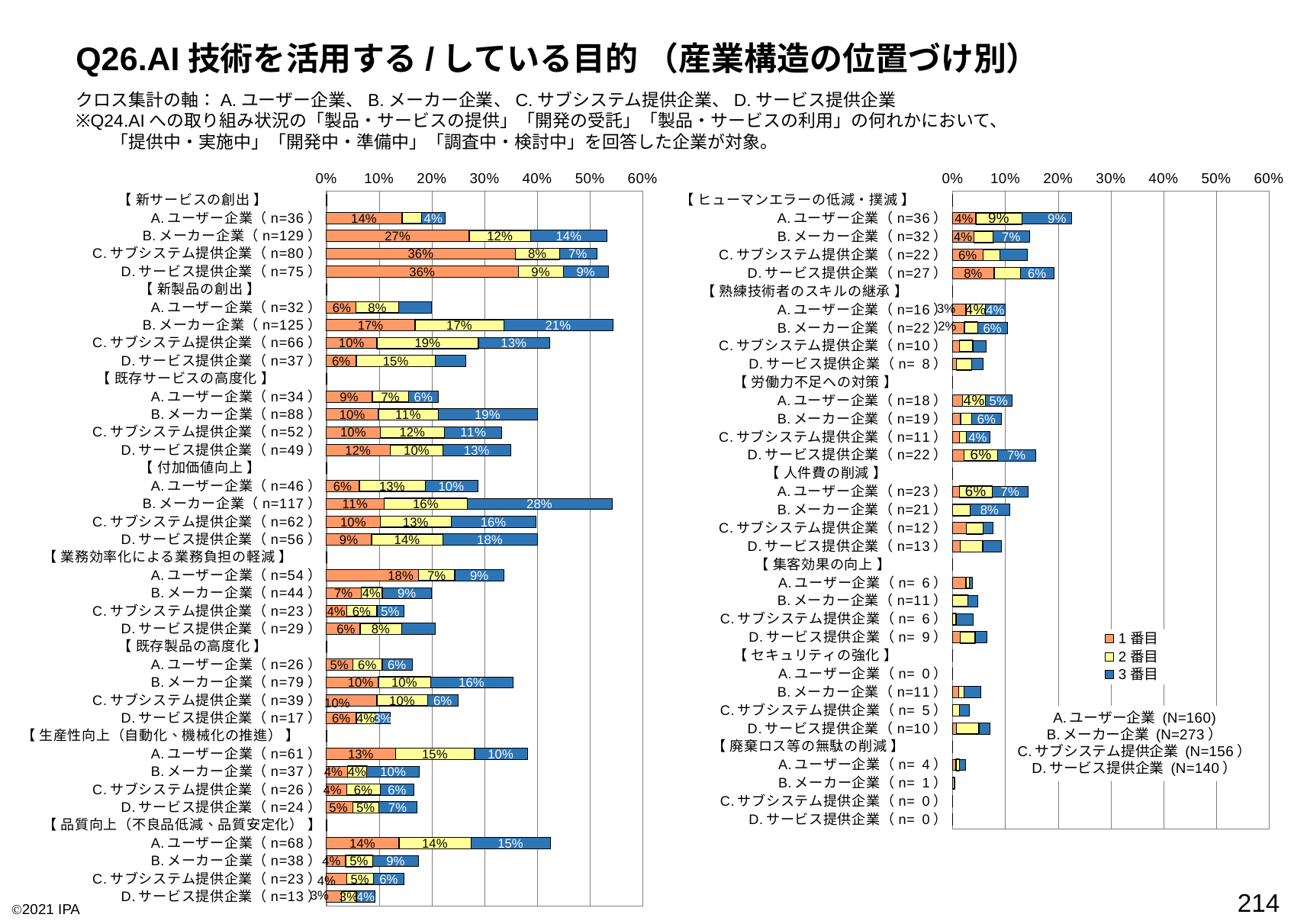

Q26.AI技術を活用する/している目的 （産業構造の位置づけ別）
クロス集計の軸：A.ユーザー企業、B.メーカー企業、C.サブシステム提供企業、D.サービス提供企業
※Q24.AIへの取り組み状況の「製品・サービスの提供」「開発の受託」「製品・サービスの利用」の何れかにおいて、
　　「提供中・実施中」「開発中・準備中」「調査中・検討中」を回答した企業が対象。

### Chart

| Category | 1番目 | 2番目 | 3番目 |
|---|---|---|---|
| 【 新サービスの創出 】                | 0.0 | 0.0 | 0.0 |
| A.ユーザー企業（n=36） | 0.14375 | 0.0375 | 0.04375 |
| B.メーカー企業（n=129） | 0.27106227106227104 | 0.11721611721611722 | 0.14375 |
| C.サブシステム提供企業（n=80） | 0.358974358974359 | 0.08333333333333333 | 0.07051282051282051 |
| D.サービス提供企業（n=75） | 0.36428571428571427 | 0.08571428571428572 | 0.08571428571428572 |
| 【 新製品の創出 】                  | 0.0 | 0.0 | 0.0 |
| A.ユーザー企業（n=32） | 0.05625 | 0.08125 | 0.0625 |
| B.メーカー企業（n=125） | 0.1684981684981685 | 0.1684981684981685 | 0.20625 |
| C.サブシステム提供企業（n=66） | 0.09615384615384616 | 0.19230769230769232 | 0.1346153846153846 |
| D.サービス提供企業（n=37） | 0.05714285714285714 | 0.15 | 0.05714285714285714 |
| 【 既存サービスの高度化 】              | 0.0 | 0.0 | 0.0 |
| A.ユーザー企業（n=34） | 0.0875 | 0.06875 | 0.05625 |
| B.メーカー企業（n=88） | 0.0989010989010989 | 0.11355311355311355 | 0.1875 |
| C.サブシステム提供企業（n=52） | 0.10256410256410256 | 0.12179487179487179 | 0.10897435897435898 |
| D.サービス提供企業（n=49） | 0.12142857142857143 | 0.1 | 0.12857142857142856 |
| 【 付加価値向上 】                  | 0.0 | 0.0 | 0.0 |
| A.ユーザー企業（n=46） | 0.0625 | 0.125 | 0.1 |
| B.メーカー企業（n=117） | 0.10989010989010989 | 0.1575091575091575 | 0.275 |
| C.サブシステム提供企業（n=62） | 0.10256410256410256 | 0.1346153846153846 | 0.16025641025641027 |
| D.サービス提供企業（n=56） | 0.08571428571428572 | 0.1357142857142857 | 0.17857142857142858 |
| 【 業務効率化による業務負担の軽減 】         | 0.0 | 0.0 | 0.0 |
| A.ユーザー企業（n=54） | 0.175 | 0.06875 | 0.09375 |
| B.メーカー企業（n=44） | 0.06593406593406594 | 0.040293040293040296 | 0.09375 |
| C.サブシステム提供企業（n=23） | 0.038461538461538464 | 0.057692307692307696 | 0.05128205128205128 |
| D.サービス提供企業（n=29） | 0.06428571428571428 | 0.07857142857142857 | 0.06428571428571428 |
| 【 既存製品の高度化 】                | 0.0 | 0.0 | 0.0 |
| A.ユーザー企業（n=26） | 0.05 | 0.05625 | 0.05625 |
| B.メーカー企業（n=79） | 0.0989010989010989 | 0.0989010989010989 | 0.15625 |
| C.サブシステム提供企業（n=39） | 0.09615384615384616 | 0.09615384615384616 | 0.057692307692307696 |
| D.サービス提供企業（n=17） | 0.05714285714285714 | 0.03571428571428571 | 0.02857142857142857 |
| 【 生産性向上（自動化、機械化の推進） 】       | 0.0 | 0.0 | 0.0 |
| A.ユーザー企業（n=61） | 0.13125 | 0.15 | 0.1 |
| B.メーカー企業（n=37） | 0.040293040293040296 | 0.03663003663003663 | 0.1 |
| C.サブシステム提供企業（n=26） | 0.038461538461538464 | 0.0641025641025641 | 0.0641025641025641 |
| D.サービス提供企業（n=24） | 0.05 | 0.05 | 0.07142857142857142 |
| 【 品質向上（不良品低減、品質安定化） 】 | 0.0 | 0.0 | 0.0 |
| A.ユーザー企業（n=68） | 0.1375 | 0.1375 | 0.15 |
| B.メーカー企業（n=38） | 0.03663003663003663 | 0.05128205128205128 | 0.0875 |
| C.サブシステム提供企業（n=23） | 0.038461538461538464 | 0.05128205128205128 | 0.057692307692307696 |
| D.サービス提供企業（n=13） | 0.02857142857142857 | 0.02857142857142857 | 0.03571428571428571 |

### Chart:

| Category | 1番目 | 2番目 | 3番目 |
|---|---|---|---|
| 【 ヒューマンエラーの低減・撲滅 】          | 0.0 | 0.0 | 0.0 |
| A.ユーザー企業（n=36） | 0.04375 | 0.0875 | 0.09375 |
| B.メーカー企業（n=32） | 0.040293040293040296 | 0.03663003663003663 | 0.06875 |
| C.サブシステム提供企業（n=22） | 0.057692307692307696 | 0.03205128205128205 | 0.05128205128205128 |
| D.サービス提供企業（n=27） | 0.07857142857142857 | 0.05 | 0.06428571428571428 |
| 【 熟練技術者のスキルの継承 】            | 0.0 | 0.0 | 0.0 |
| A.ユーザー企業（n=16） | 0.025 | 0.0375 | 0.0375 |
| B.メーカー企業（n=22） | 0.02197802197802198 | 0.02564102564102564 | 0.05625 |
| C.サブシステム提供企業（n=10） | 0.01282051282051282 | 0.02564102564102564 | 0.02564102564102564 |
| D.サービス提供企業（n=  8） | 0.007142857142857143 | 0.02857142857142857 | 0.02142857142857143 |
| 【 労働力不足への対策 】               | 0.0 | 0.0 | 0.0 |
| A.ユーザー企業（n=18） | 0.01875 | 0.04375 | 0.05 |
| B.メーカー企業（n=19） | 0.014652014652014652 | 0.02197802197802198 | 0.05625 |
| C.サブシステム提供企業（n=11） | 0.01282051282051282 | 0.01282051282051282 | 0.04487179487179487 |
| D.サービス提供企業（n=22） | 0.02142857142857143 | 0.06428571428571428 | 0.07142857142857142 |
| 【 人件費の削減 】                  | 0.0 | 0.0 | 0.0 |
| A.ユーザー企業（n=23） | 0.0125 | 0.0625 | 0.06875 |
| B.メーカー企業（n=21） | 0.0 | 0.03296703296703297 | 0.075 |
| C.サブシステム提供企業（n=12） | 0.02564102564102564 | 0.03205128205128205 | 0.019230769230769232 |
| D.サービス提供企業（n=13） | 0.014285714285714285 | 0.04285714285714286 | 0.03571428571428571 |
| 【 集客効果の向上 】                 | 0.0 | 0.0 | 0.0 |
| A.ユーザー企業（n=  6） | 0.025 | 0.00625 | 0.00625 |
| B.メーカー企業（n=11） | 0.0 | 0.029304029304029304 | 0.01875 |
| C.サブシステム提供企業（n=  6） | 0.0 | 0.00641025641025641 | 0.03205128205128205 |
| D.サービス提供企業（n=  9） | 0.014285714285714285 | 0.02857142857142857 | 0.02142857142857143 |
| 【 セキュリティの強化 】               | 0.0 | 0.0 | 0.0 |
| A.ユーザー企業（n=  0） | 0.0 | 0.0 | 0.0 |
| B.メーカー企業（n=11） | 0.01098901098901099 | 0.01098901098901099 | 0.03125 |
| C.サブシステム提供企業（n=  5） | 0.0 | 0.01282051282051282 | 0.019230769230769232 |
| D.サービス提供企業（n=10） | 0.007142857142857143 | 0.04285714285714286 | 0.02142857142857143 |
| 【 廃棄ロス等の無駄の削減 】             | 0.0 | 0.0 | 0.0 |
| A.ユーザー企業（n=  4） | 0.00625 | 0.00625 | 0.0125 |
| B.メーカー企業（n=  1） | 0.0 | 0.003663003663003663 | 0.0 |
| C.サブシステム提供企業（n=  0） | 0.0 | 0.0 | 0.0 |
| D.サービス提供企業（n=  0） | 0.0 | 0.0 | 0.0 |